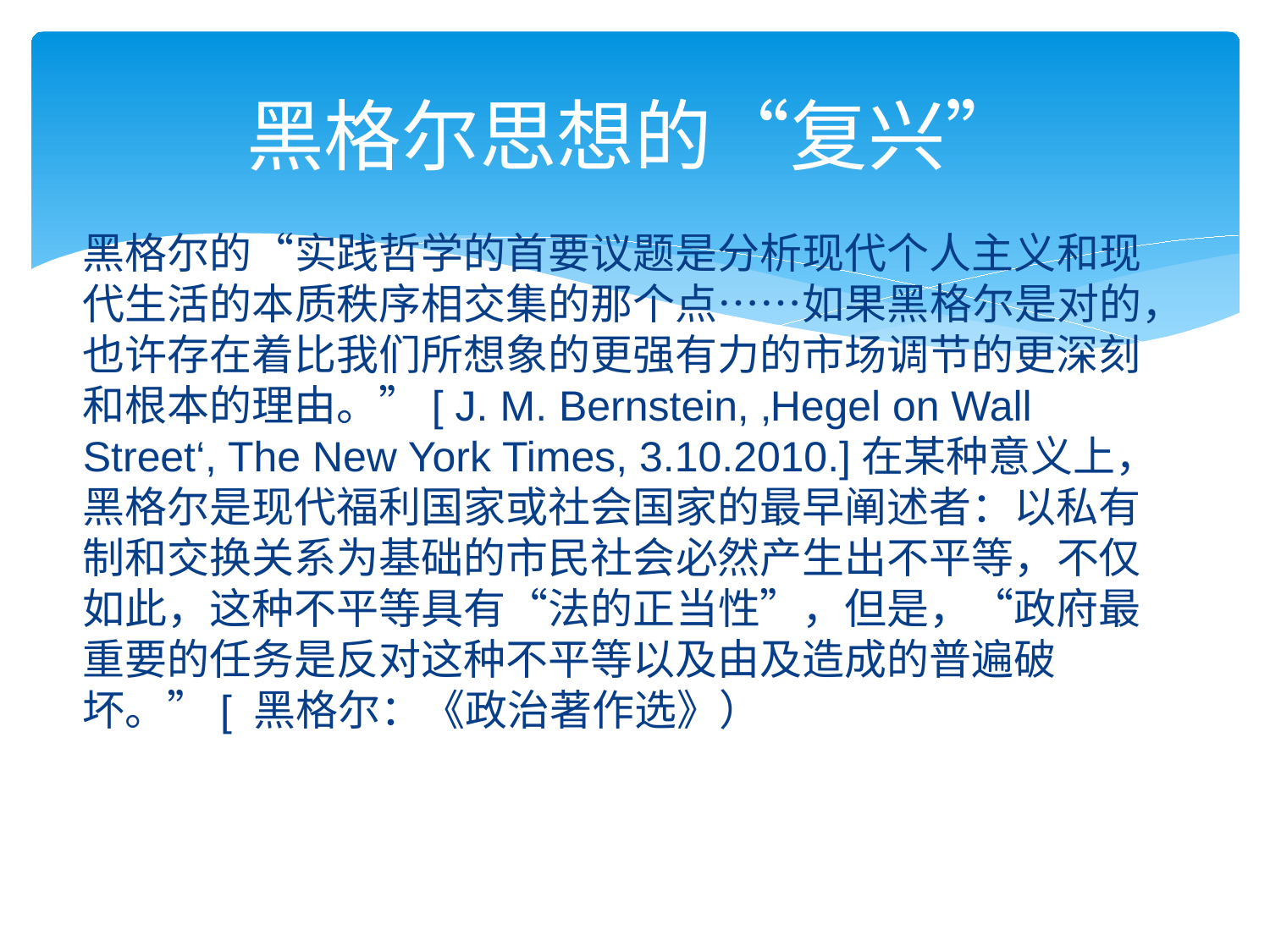

# 黑格尔思想的“复兴”
黑格尔的“实践哲学的首要议题是分析现代个人主义和现代生活的本质秩序相交集的那个点……如果黑格尔是对的，也许存在着比我们所想象的更强有力的市场调节的更深刻和根本的理由。”[ J. M. Bernstein, ‚Hegel on Wall Street‘, The New York Times, 3.10.2010.]在某种意义上，黑格尔是现代福利国家或社会国家的最早阐述者：以私有制和交换关系为基础的市民社会必然产生出不平等，不仅如此，这种不平等具有“法的正当性”，但是，“政府最重要的任务是反对这种不平等以及由及造成的普遍破坏。”[ 黑格尔：《政治著作选》）